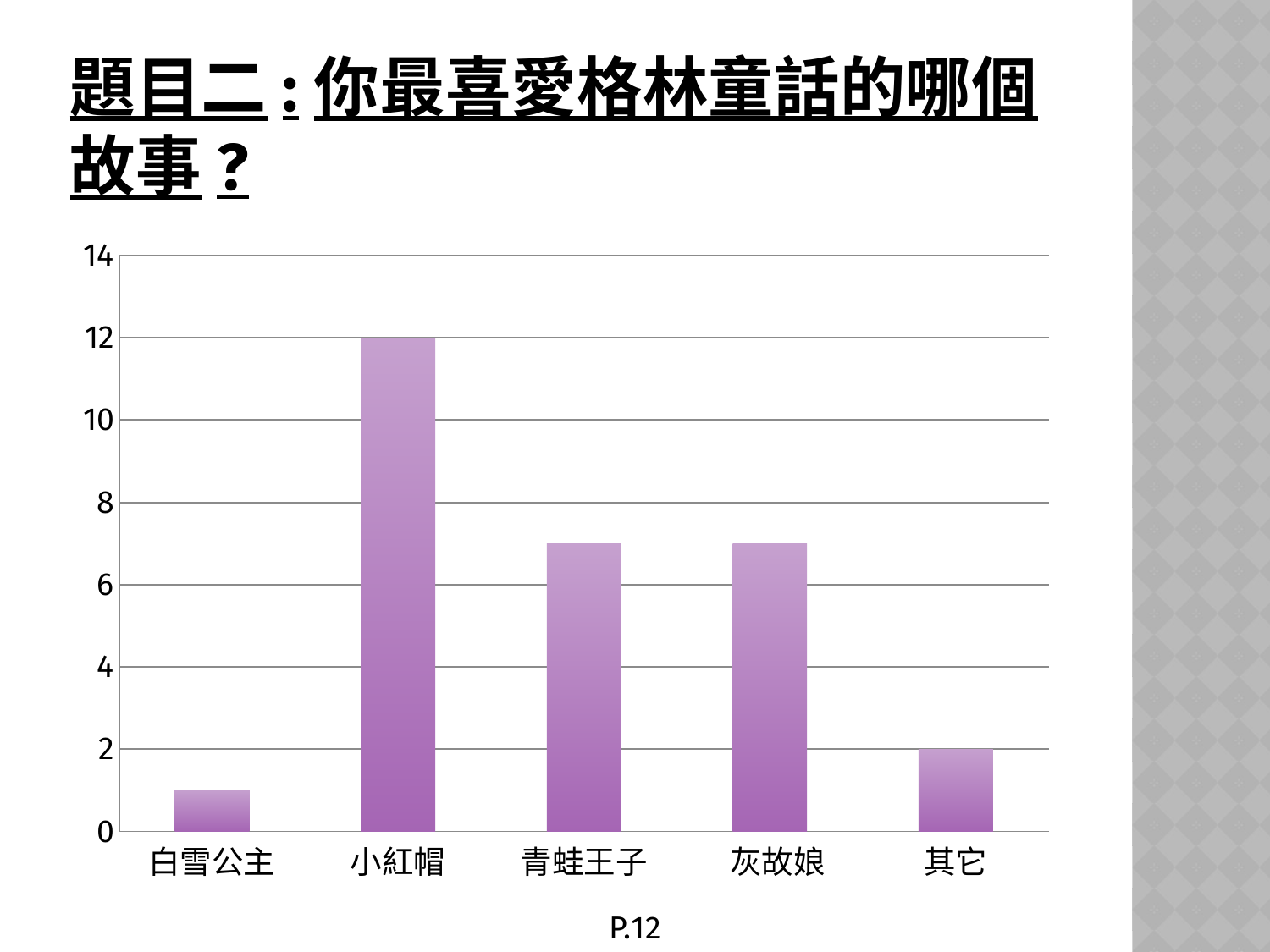

# 題目二:你最喜愛格林童話的哪個故事?

### Chart

| Category | 人 |
|---|---|
| 白雪公主 | 1.0 |
| 小紅帽 | 12.0 |
| 青蛙王子 | 7.0 |
|  灰故娘 | 7.0 |
| 其它 | 2.0 |
P.12